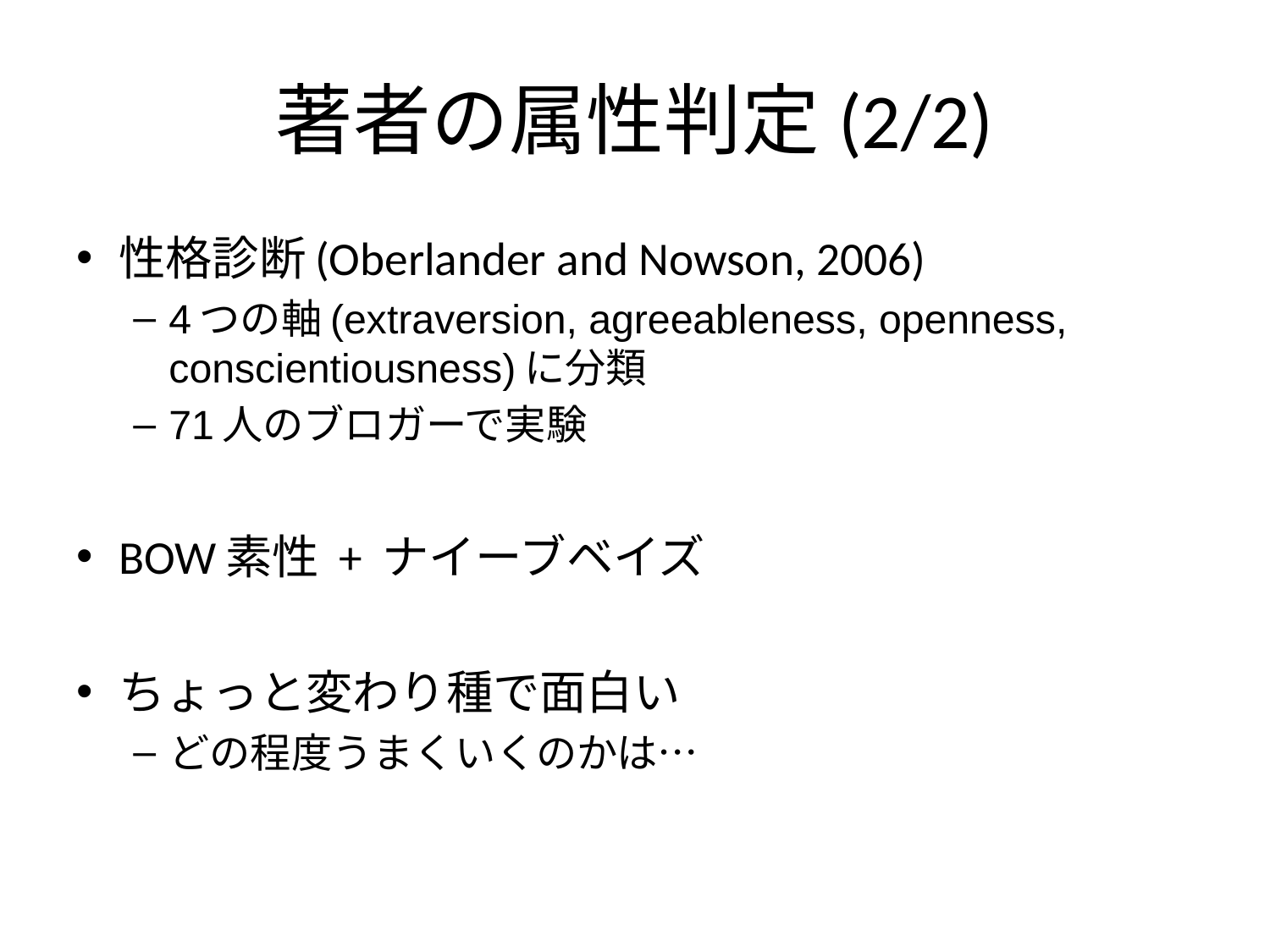

# 著者の属性判定(2/2)
性格診断(Oberlander and Nowson, 2006)
4つの軸(extraversion, agreeableness, openness, conscientiousness)に分類
71人のブロガーで実験

BOW素性 + ナイーブベイズ

ちょっと変わり種で面白い
どの程度うまくいくのかは…